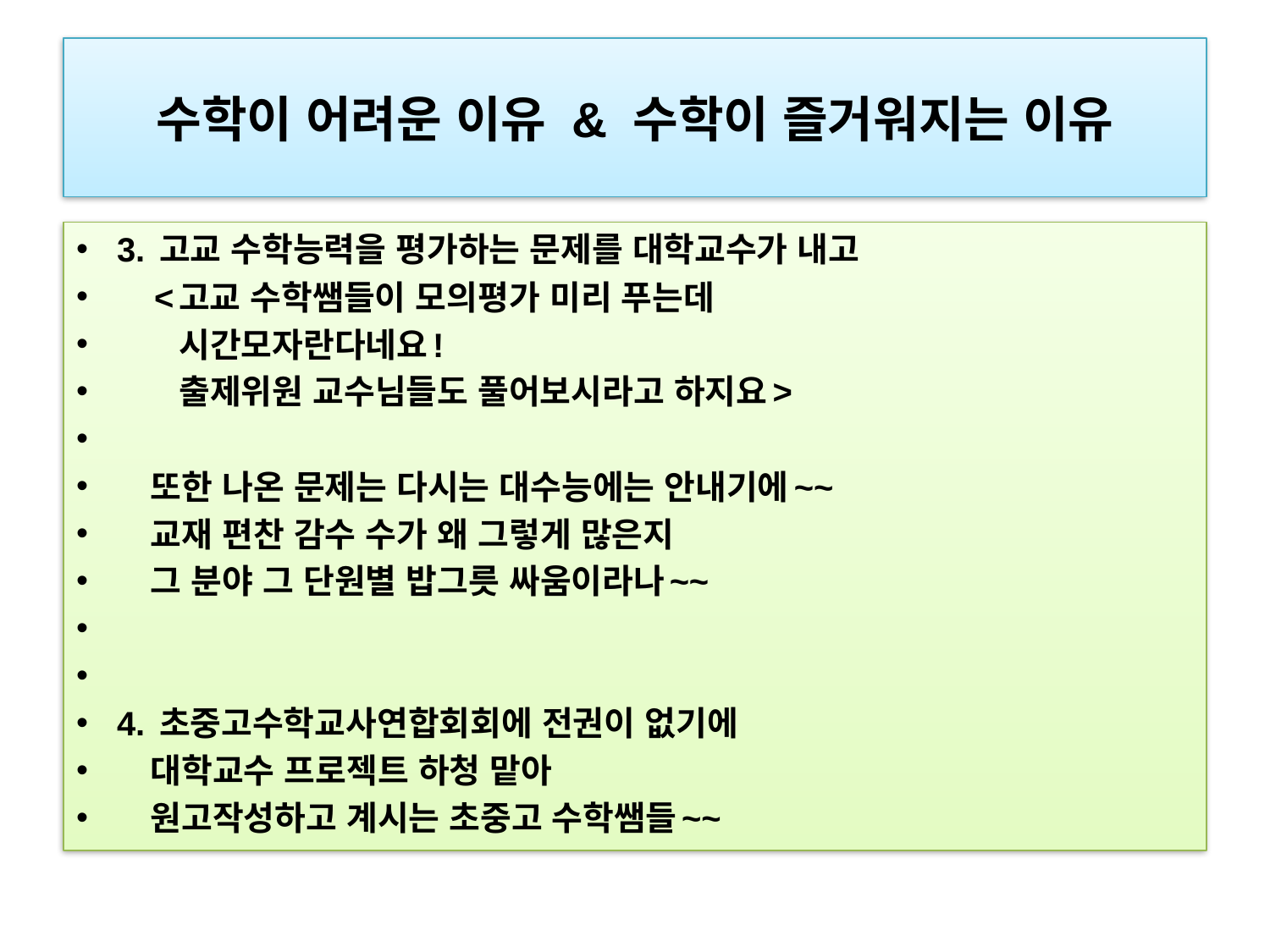

# 수학이 어려운 이유 & 수학이 즐거워지는 이유
3. 고교 수학능력을 평가하는 문제를 대학교수가 내고
    <고교 수학쌤들이 모의평가 미리 푸는데
      시간모자란다네요!
      출제위원 교수님들도 풀어보시라고 하지요>

   또한 나온 문제는 다시는 대수능에는 안내기에~~
   교재 편찬 감수 수가 왜 그렇게 많은지
   그 분야 그 단원별 밥그릇 싸움이라나~~

4. 초중고수학교사연합회회에 전권이 없기에
   대학교수 프로젝트 하청 맡아
   원고작성하고 계시는 초중고 수학쌤들~~